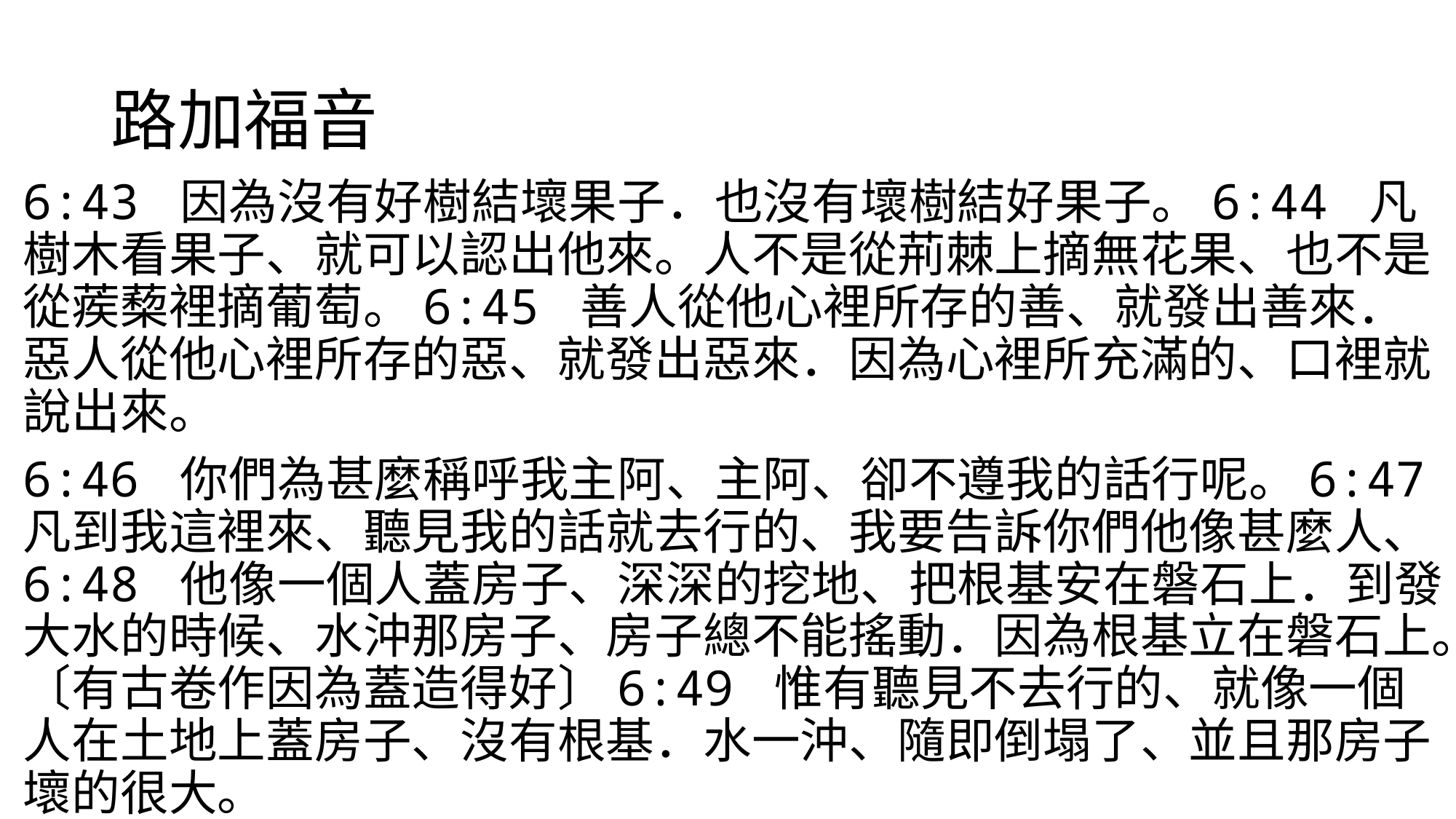

# 路加福音
6:43 因為沒有好樹結壞果子．也沒有壞樹結好果子。6:44 凡樹木看果子、就可以認出他來。人不是從荊棘上摘無花果、也不是從蒺蔾裡摘葡萄。6:45 善人從他心裡所存的善、就發出善來．惡人從他心裡所存的惡、就發出惡來．因為心裡所充滿的、口裡就說出來。
6:46 你們為甚麼稱呼我主阿、主阿、卻不遵我的話行呢。6:47 凡到我這裡來、聽見我的話就去行的、我要告訴你們他像甚麼人、6:48 他像一個人蓋房子、深深的挖地、把根基安在磐石上．到發大水的時候、水沖那房子、房子總不能搖動．因為根基立在磐石上。〔有古卷作因為蓋造得好〕6:49 惟有聽見不去行的、就像一個人在土地上蓋房子、沒有根基．水一沖、隨即倒塌了、並且那房子壞的很大。